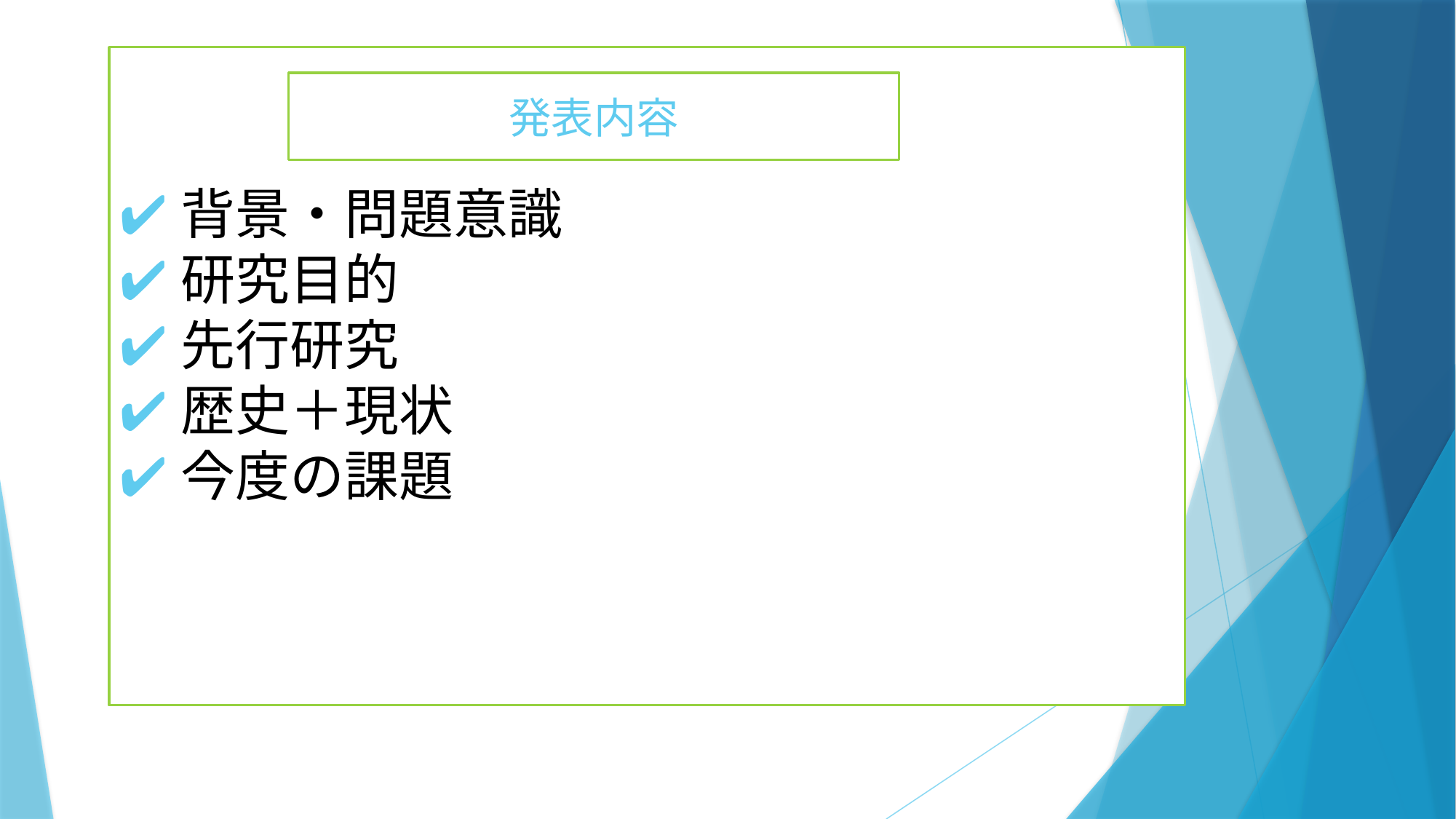

✔背景・問題意識
✔研究目的
✔先行研究
✔歴史＋現状
✔今度の課題
#
発表内容